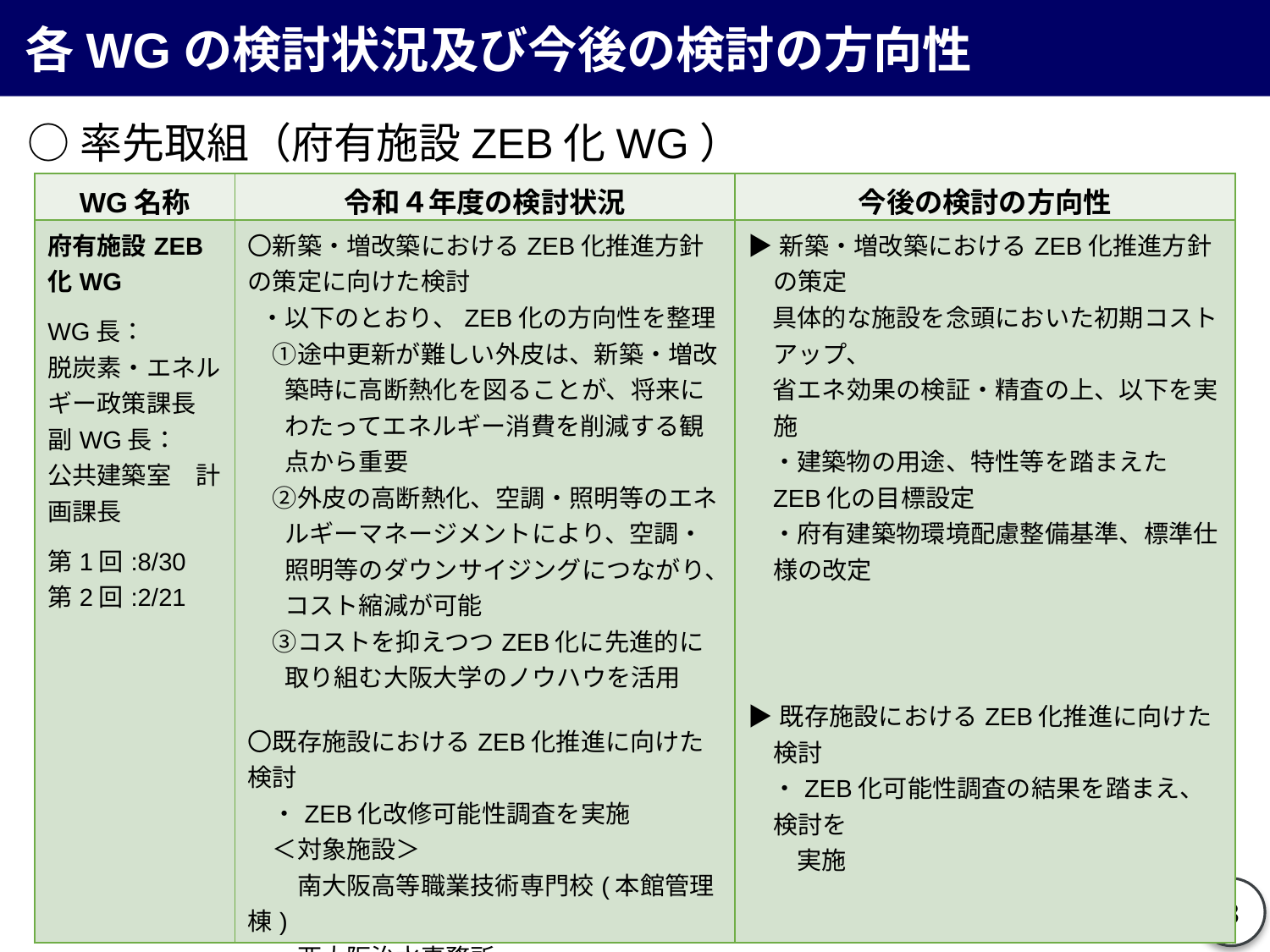

各WGの検討状況及び今後の検討の方向性
○率先取組（府有施設ZEB化WG）
| WG名称 | 令和４年度の検討状況 | 今後の検討の方向性 |
| --- | --- | --- |
| 府有施設ZEB化WG WG長： 脱炭素・エネルギー政策課長 副WG長： 公共建築室　計画課長 第1回:8/30 第2回:2/21 | 〇新築・増改築におけるZEB化推進方針の策定に向けた検討 ・以下のとおり、ZEB化の方向性を整理 　①途中更新が難しい外皮は、新築・増改築時に高断熱化を図ることが、将来にわたってエネルギー消費を削減する観点から重要 　②外皮の高断熱化、空調・照明等のエネルギーマネージメントにより、空調・照明等のダウンサイジングにつながり、コスト縮減が可能 　③コストを抑えつつZEB化に先進的に取り組む大阪大学のノウハウを活用 〇既存施設におけるZEB化推進に向けた検討 　・ZEB化改修可能性調査を実施 　＜対象施設＞ 　　南大阪高等職業技術専門校(本館管理棟) 　　西大阪治水事務所 　　渚水みらいセンター(管理棟) | ▶新築・増改築におけるZEB化推進方針の策定 　具体的な施設を念頭においた初期コストアップ、 　省エネ効果の検証・精査の上、以下を実施 　・建築物の用途、特性等を踏まえたZEB化の目標設定 　・府有建築物環境配慮整備基準、標準仕様の改定 ▶既存施設におけるZEB化推進に向けた検討 　・ZEB化可能性調査の結果を踏まえ、検討を 　　実施 ▷R5 4月下旬にWGを開催予定 |
3